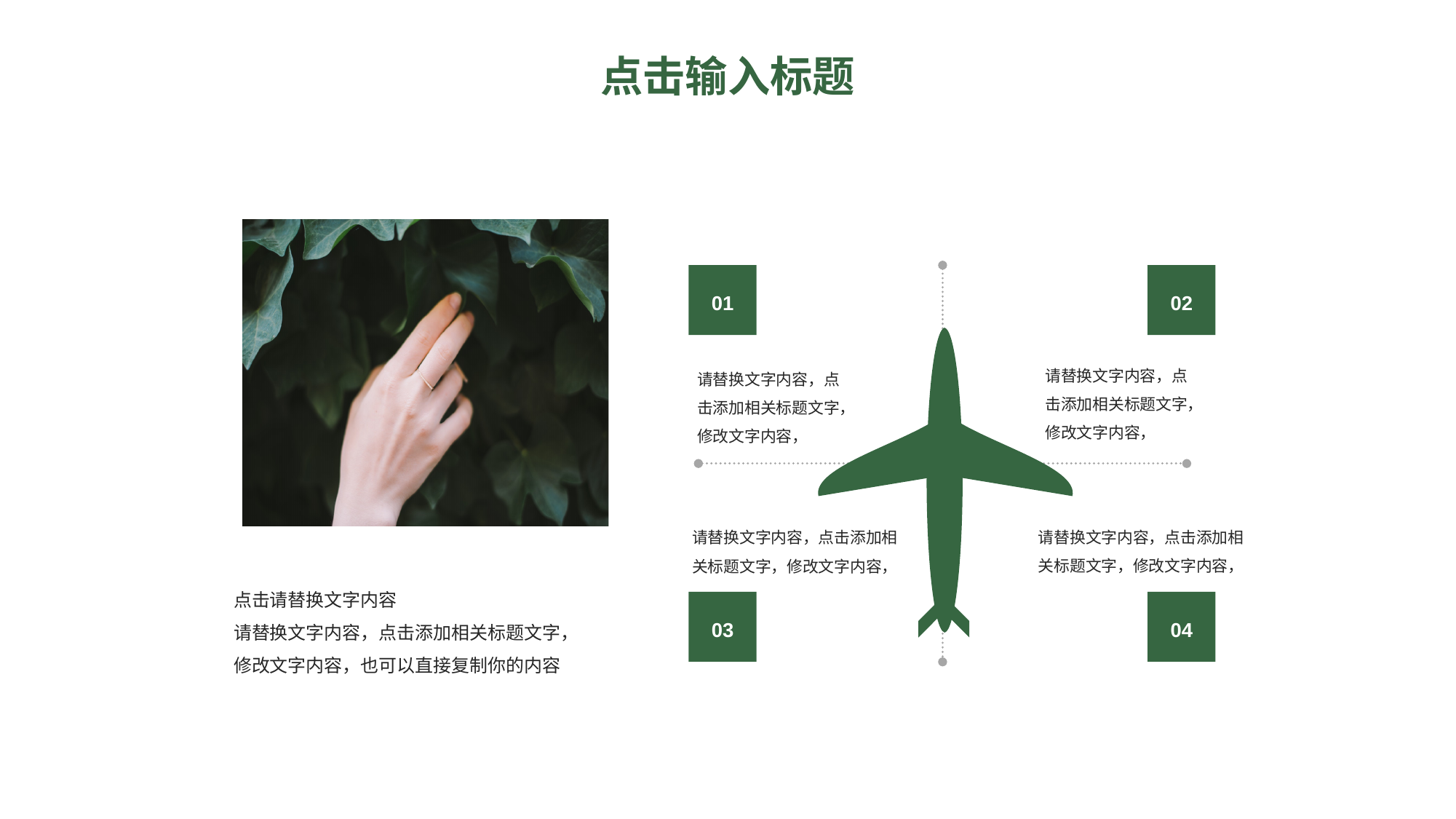

点击输入标题
点击添加相关标题文字

01
02

请替换文字内容，点击添加相关标题文字，修改文字内容，
请替换文字内容，点击添加相关标题文字，修改文字内容，
请替换文字内容，点击添加相关标题文字，修改文字内容，
请替换文字内容，点击添加相关标题文字，修改文字内容，
点击请替换文字内容
请替换文字内容，点击添加相关标题文字，修改文字内容，也可以直接复制你的内容
03
04